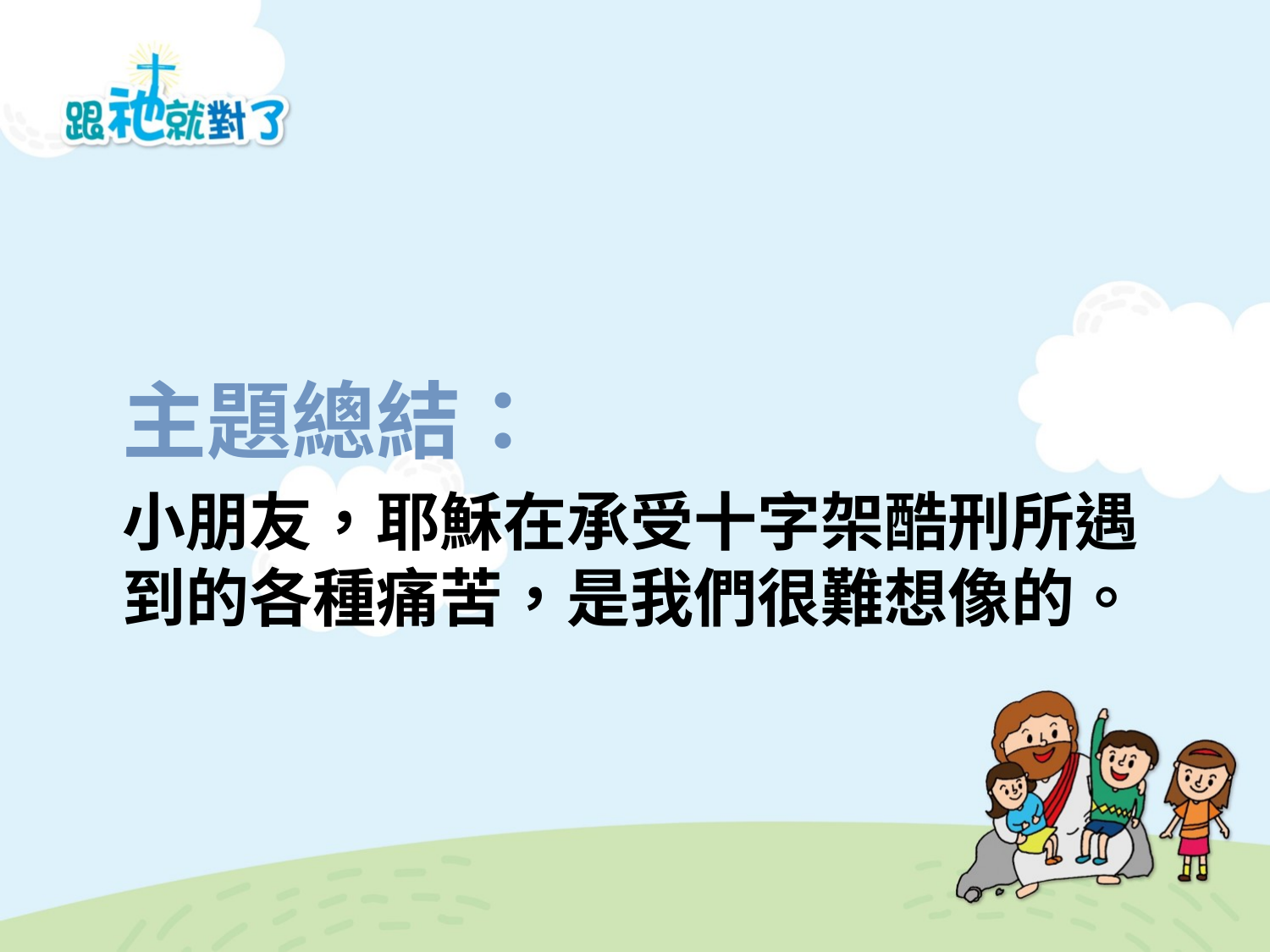

主題總結：
小朋友，耶穌在承受十字架酷刑所遇到的各種痛苦，是我們很難想像的。